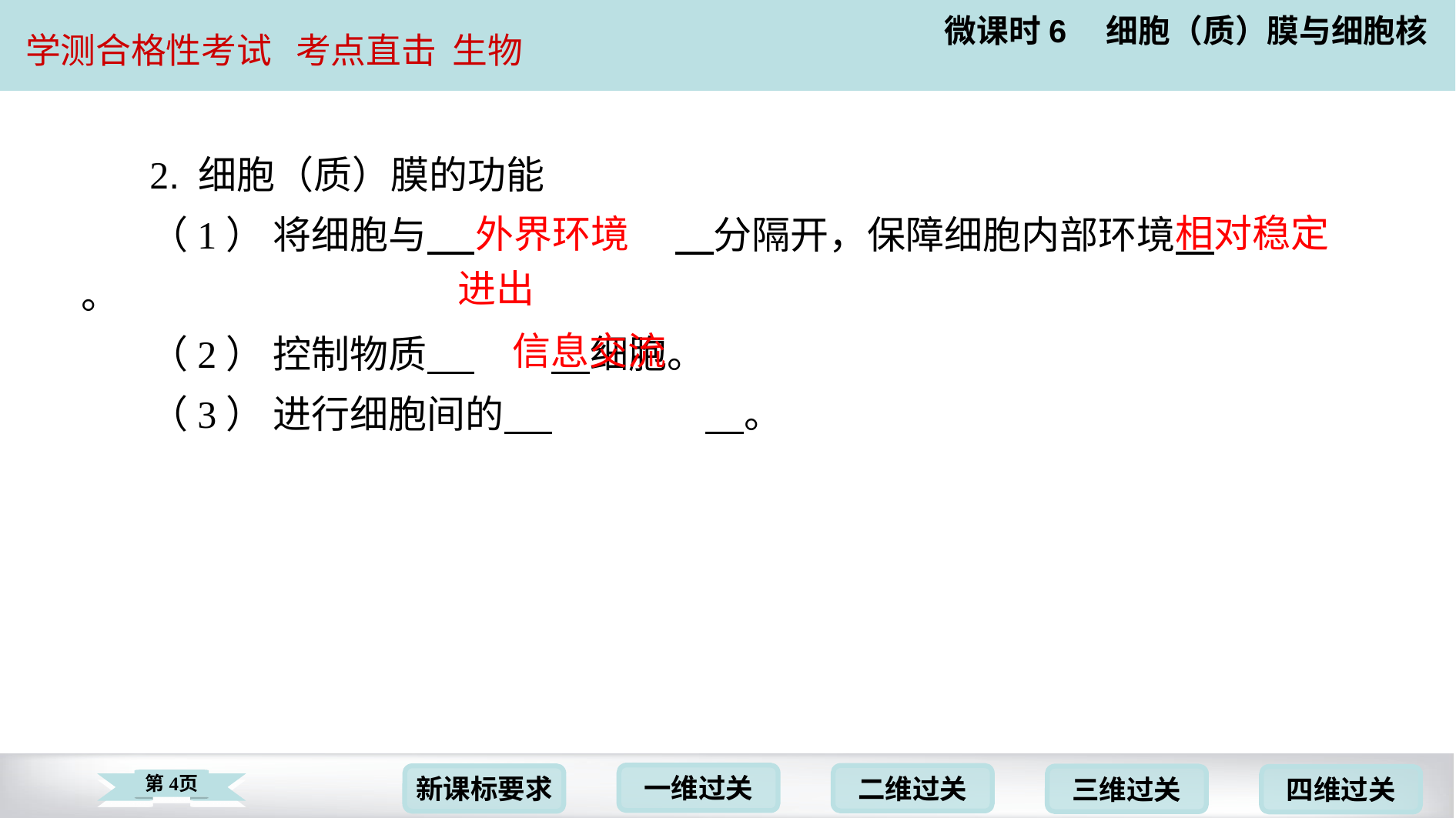

2. 细胞（质）膜的功能
（1） 将细胞与 　 （1） 外界　分隔开，保障细胞内部环境 　相        对 。
（2） 控制物质 　 进出　细胞。
（3） 进行细胞间的 　 信息交流　。

相对稳定
 外界环境
进出
信息交流